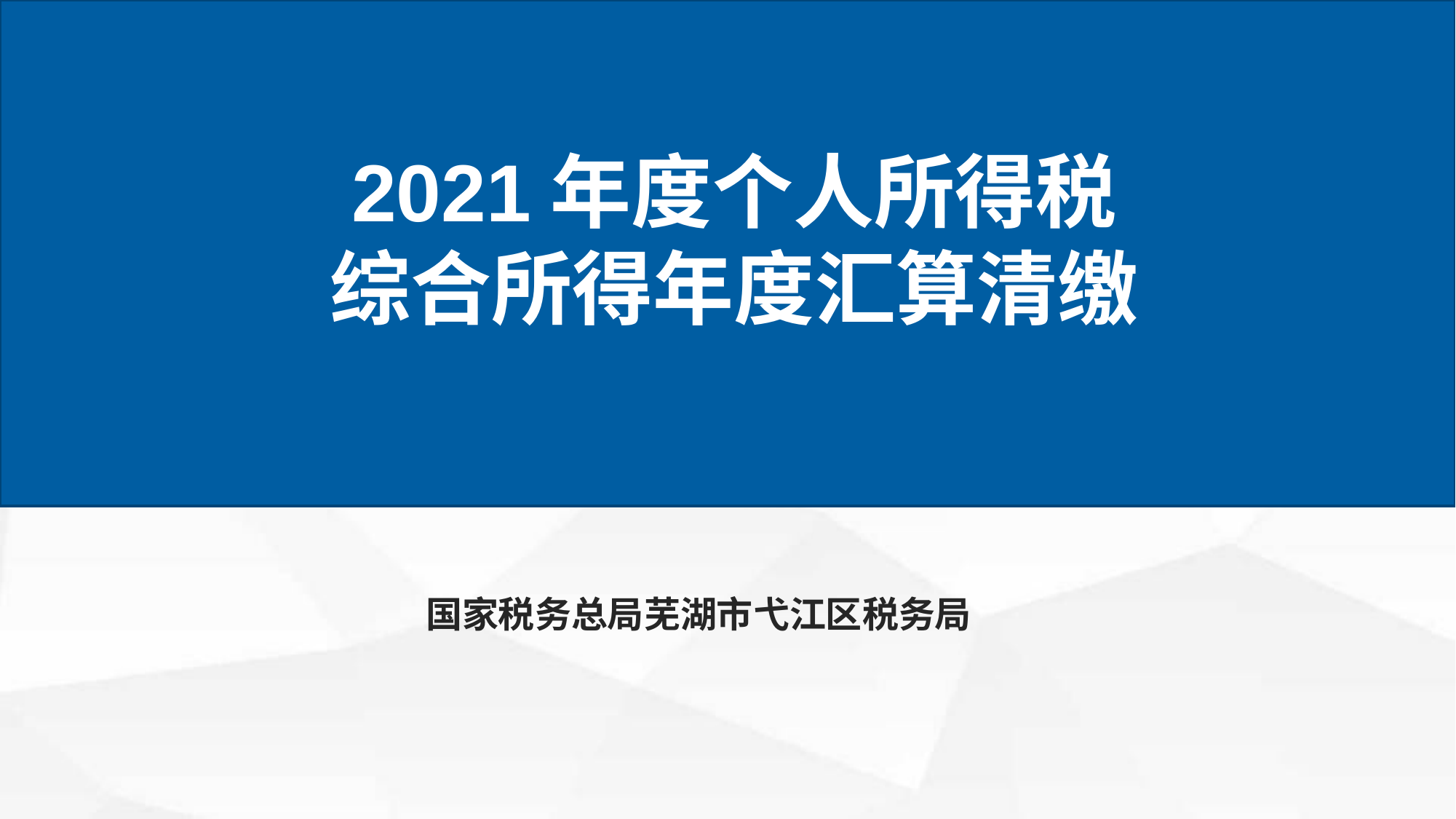

2021年度个人所得税
综合所得年度汇算清缴
国家税务总局芜湖市弋江区税务局